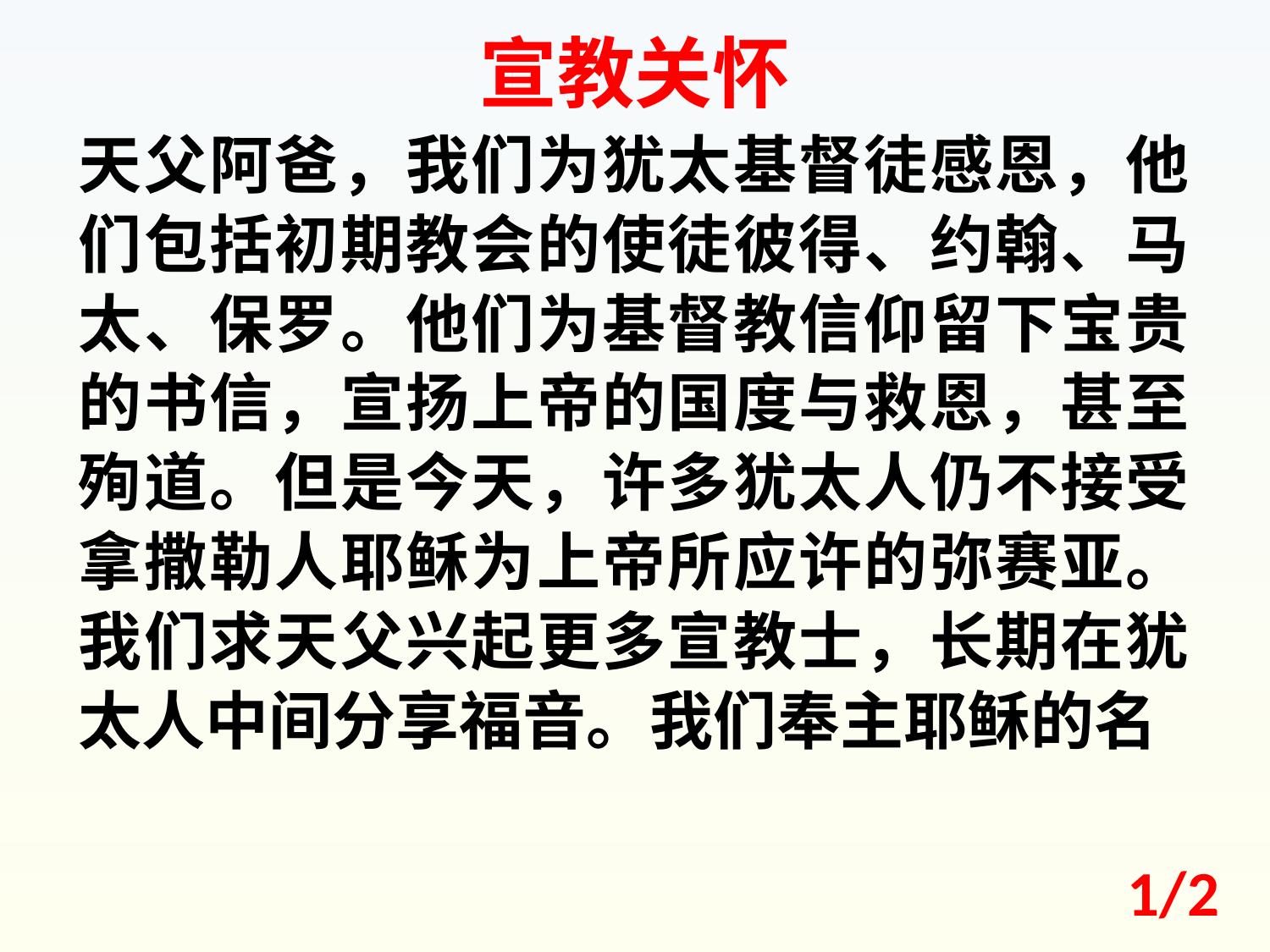

宣教关怀
天父阿爸，我们为犹太基督徒感恩，他们包括初期教会的使徒彼得、约翰、马太、保罗。他们为基督教信仰留下宝贵的书信，宣扬上帝的国度与救恩，甚至殉道。但是今天，许多犹太人仍不接受拿撒勒人耶稣为上帝所应许的弥赛亚。我们求天父兴起更多宣教士，长期在犹太人中间分享福音。我们奉主耶稣的名
1/2